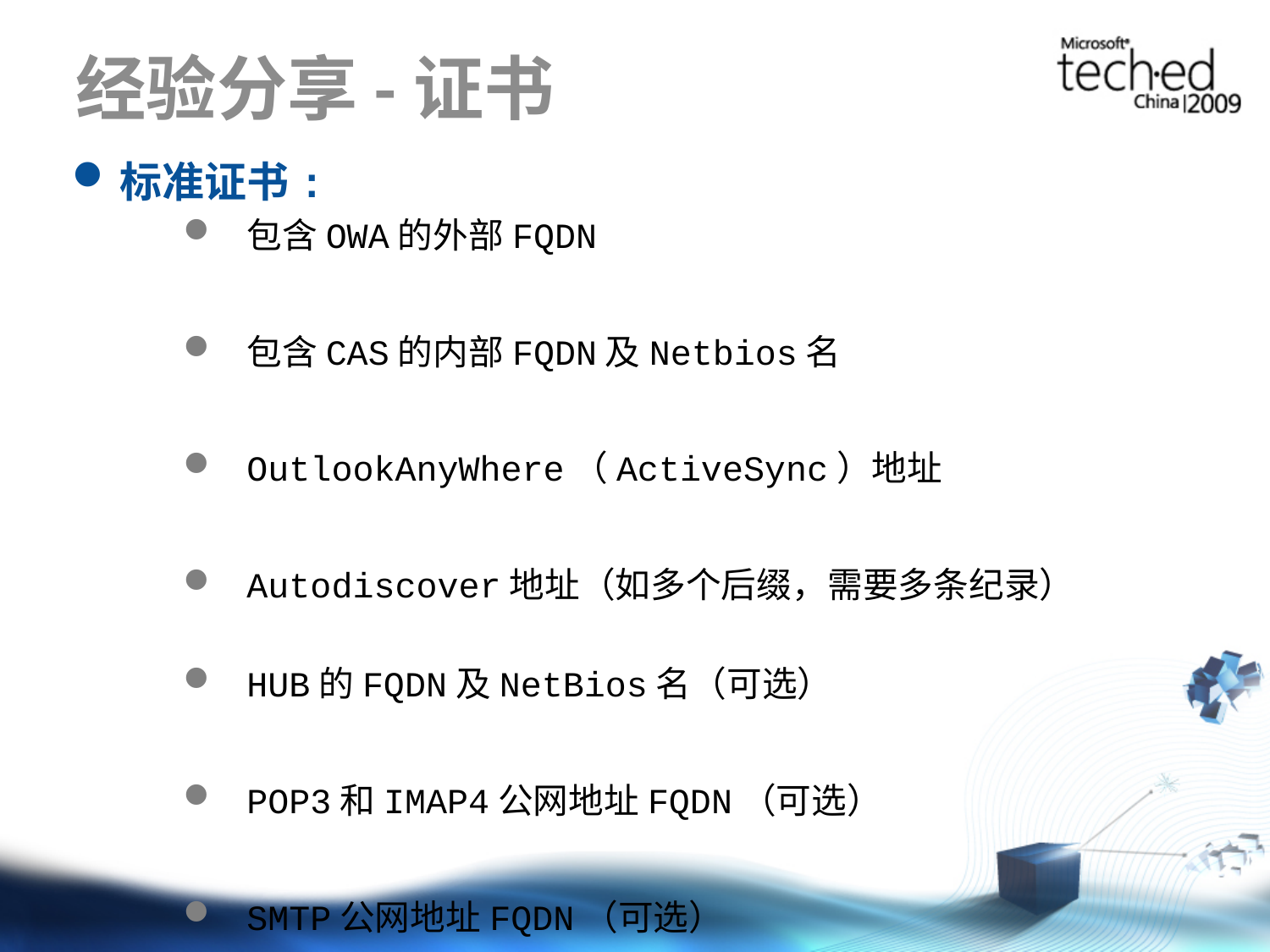

# 经验分享-证书
标准证书:
包含OWA的外部FQDN

包含CAS的内部FQDN及Netbios名

OutlookAnyWhere（ActiveSync）地址

Autodiscover地址（如多个后缀，需要多条纪录）

HUB的FQDN及NetBios名（可选）

POP3和IMAP4公网地址FQDN（可选）

SMTP公网地址FQDN（可选）